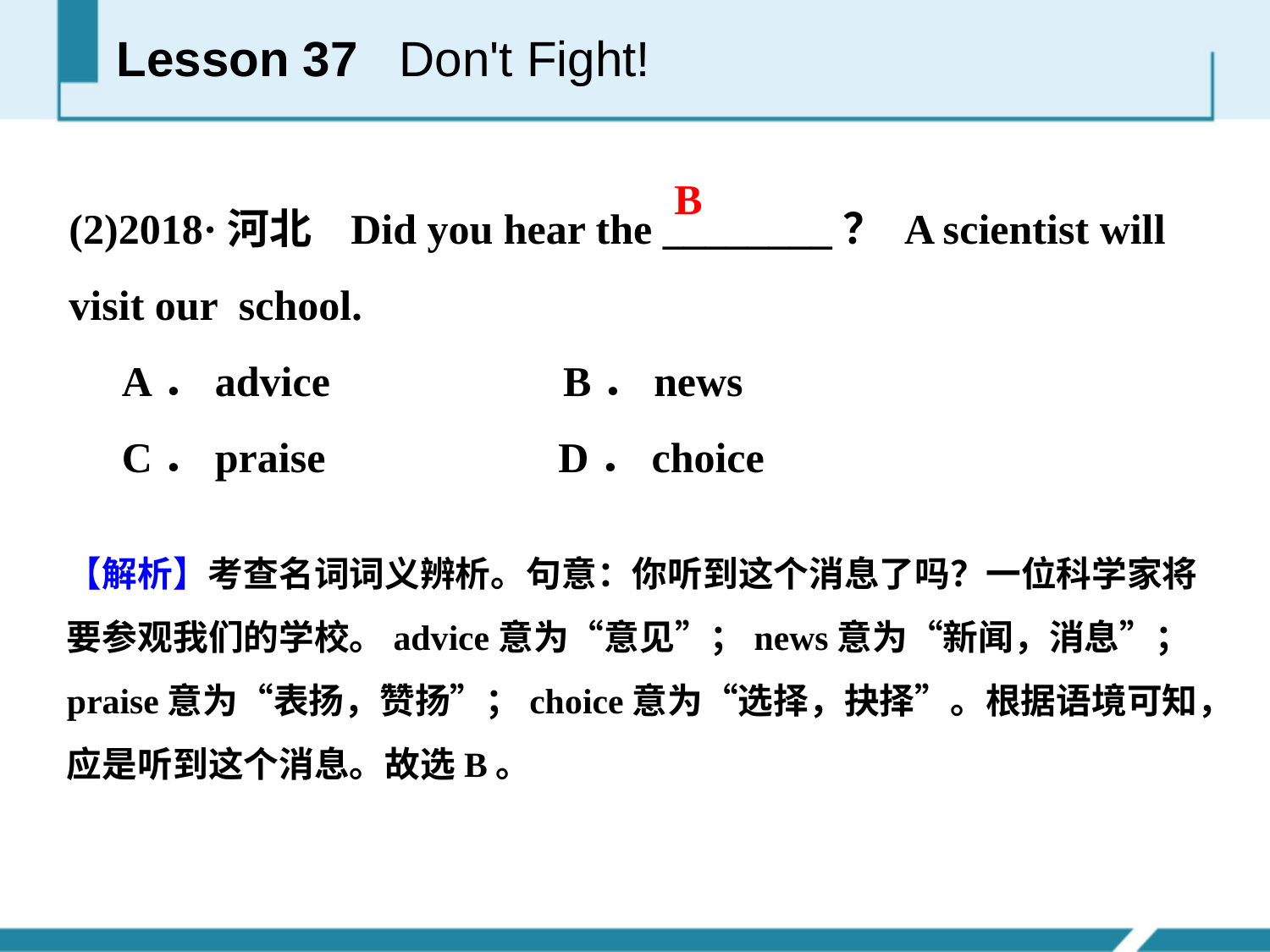

B
(2)2018·河北   Did you hear the ________？ A scientist will visit our  school.
     A．advice                      B．news
     C．praise                      D．choice
【解析】考查名词词义辨析。句意：你听到这个消息了吗？一位科学家将要参观我们的学校。advice意为“意见”；news意为“新闻，消息”；praise意为“表扬，赞扬”；choice意为“选择，抉择”。根据语境可知，应是听到这个消息。故选B。